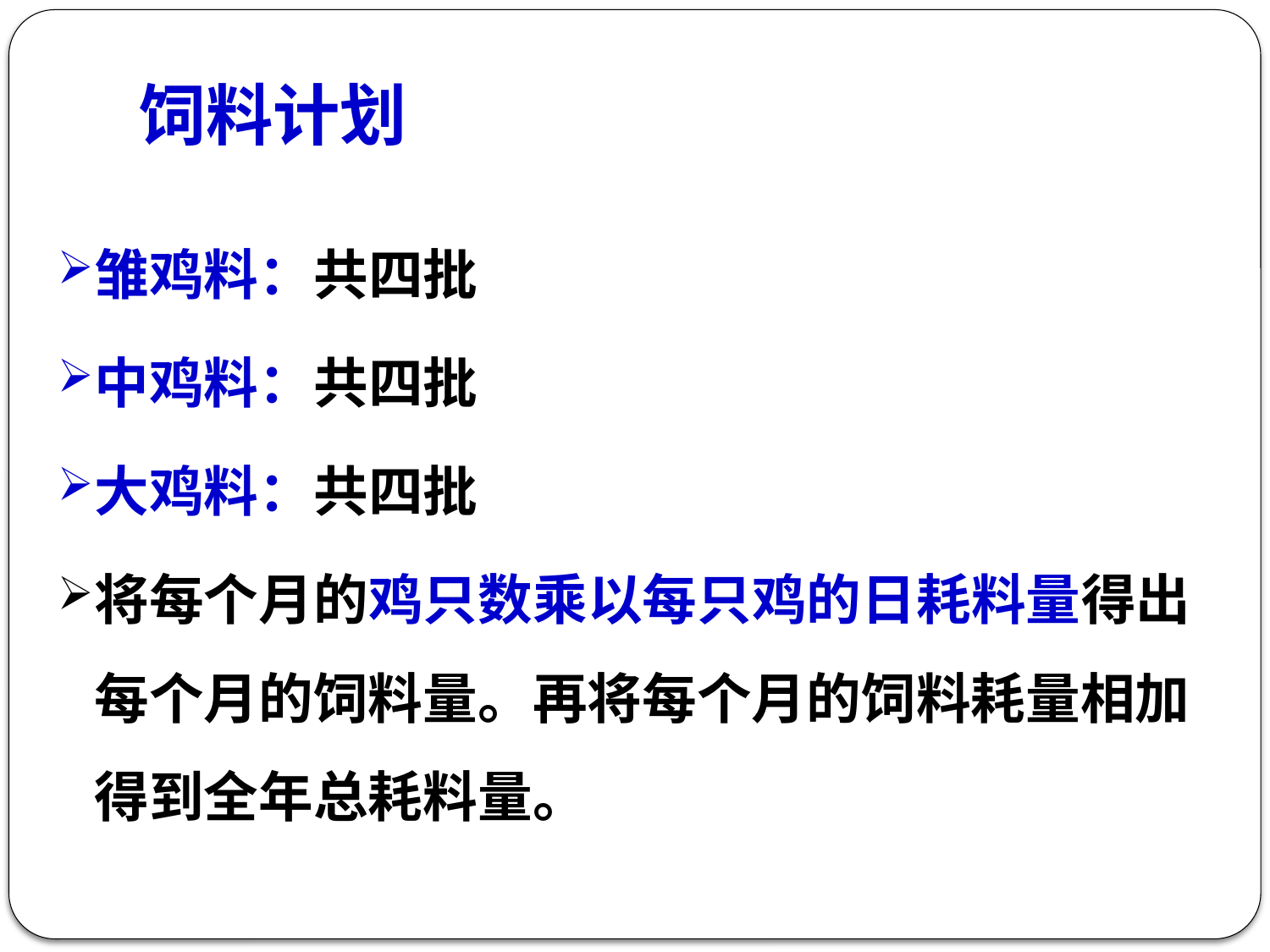

# 饲料计划
雏鸡料：共四批
中鸡料：共四批
大鸡料：共四批
将每个月的鸡只数乘以每只鸡的日耗料量得出每个月的饲料量。再将每个月的饲料耗量相加得到全年总耗料量。